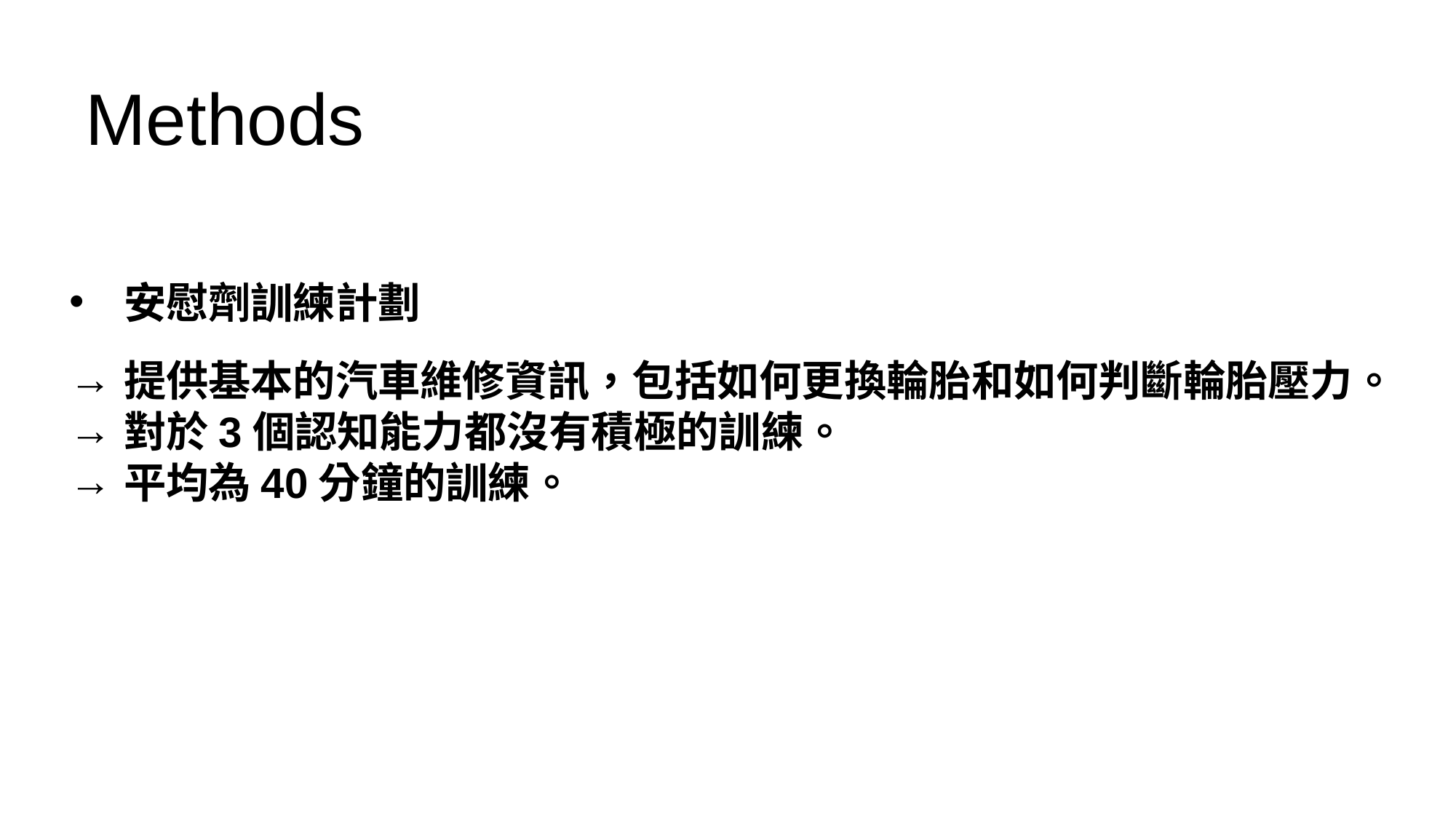

Methods
安慰劑訓練計劃
提供基本的汽車維修資訊，包括如何更換輪胎和如何判斷輪胎壓力。
對於3個認知能力都沒有積極的訓練。
平均為40分鐘的訓練。